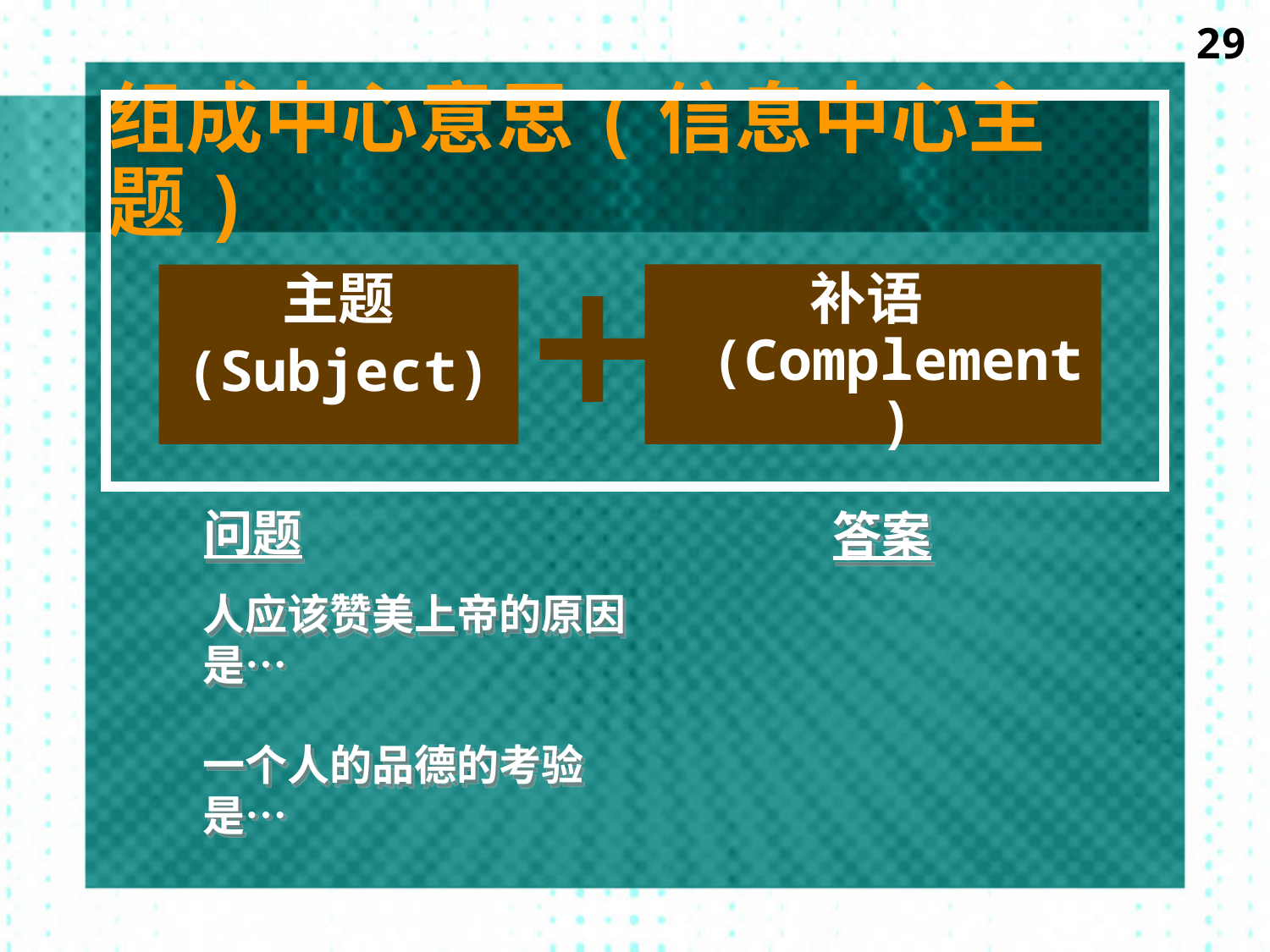

29
# 组成中心意思(信息中心主题)

主题
(Subject)
补语(Complement)

问题
答案
人应该赞美上帝的原因是…
一个人的品德的考验
是…